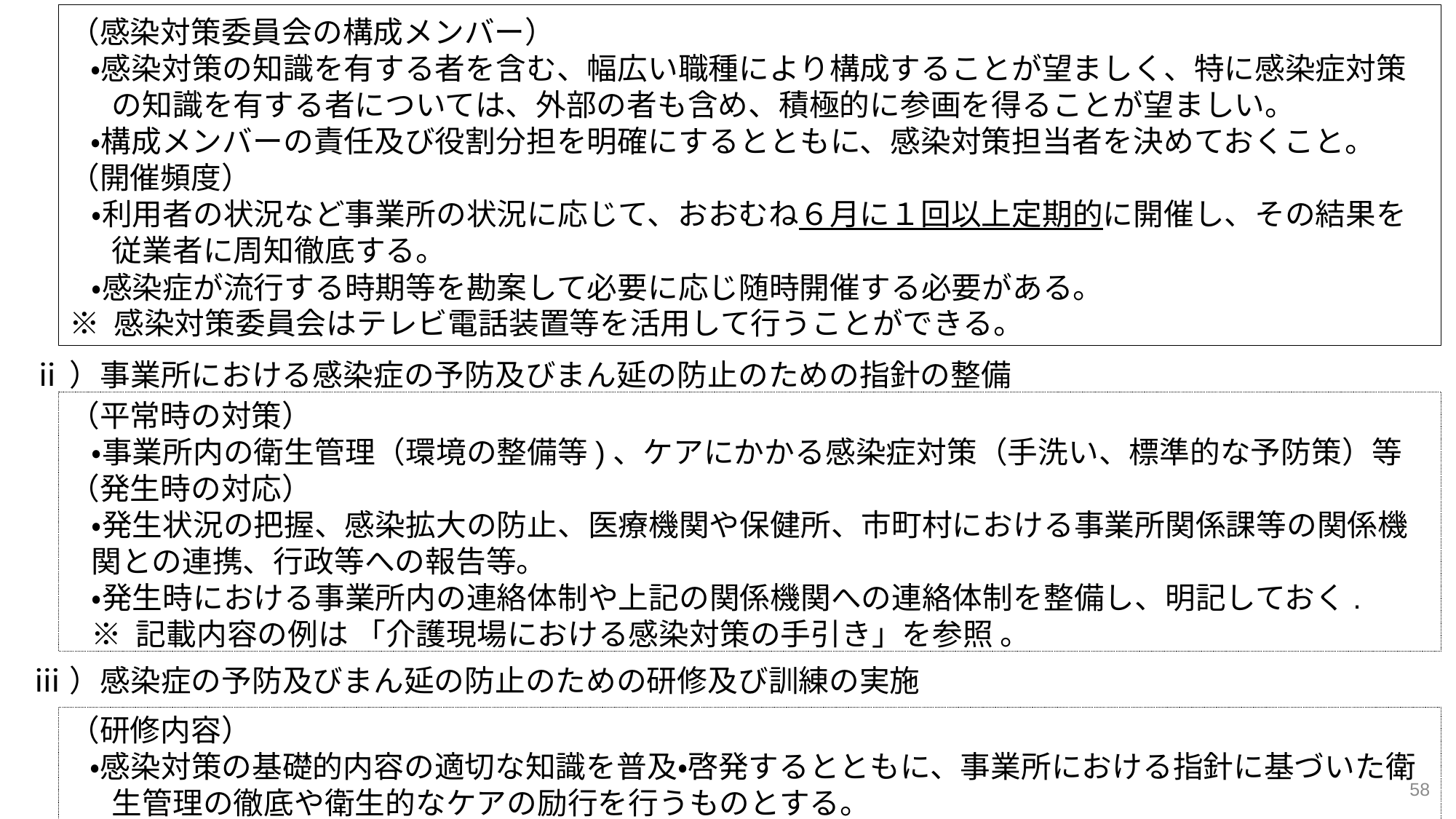

（感染対策委員会の構成メンバー）
・感染対策の知識を有する者を含む、幅広い職種により構成することが望ましく、特に感染症対策の知識を有する者については、外部の者も含め、積極的に参画を得ることが望ましい。
・構成メンバーの責任及び役割分担を明確にするとともに、感染対策担当者を決めておくこと。
（開催頻度）
・利用者の状況など事業所の状況に応じて、おおむね６月に１回以上定期的に開催し、その結果を従業者に周知徹底する。
・感染症が流行する時期等を勘案して必要に応じ随時開催する必要がある。
※ 感染対策委員会はテレビ電話装置等を活用して行うことができる。
ⅱ）事業所における感染症の予防及びまん延の防止のための指針の整備

ⅲ）感染症の予防及びまん延の防止のための研修及び訓練の実施
（平常時の対策）
・事業所内の衛生管理（環境の整備等)、ケアにかかる感染症対策（手洗い、標準的な予防策）等
（発生時の対応）
・発生状況の把握、感染拡大の防止、医療機関や保健所、市町村における事業所関係課等の関係機関との連携、行政等への報告等。
・発生時における事業所内の連絡体制や上記の関係機関への連絡体制を整備し、明記しておく.
※ 記載内容の例は 「介護現場における感染対策の手引き」を参照 。
（研修内容）
・感染対策の基礎的内容の適切な知識を普及・啓発するとともに、事業所における指針に基づいた衛生管理の徹底や衛生的なケアの励行を行うものとする。

58